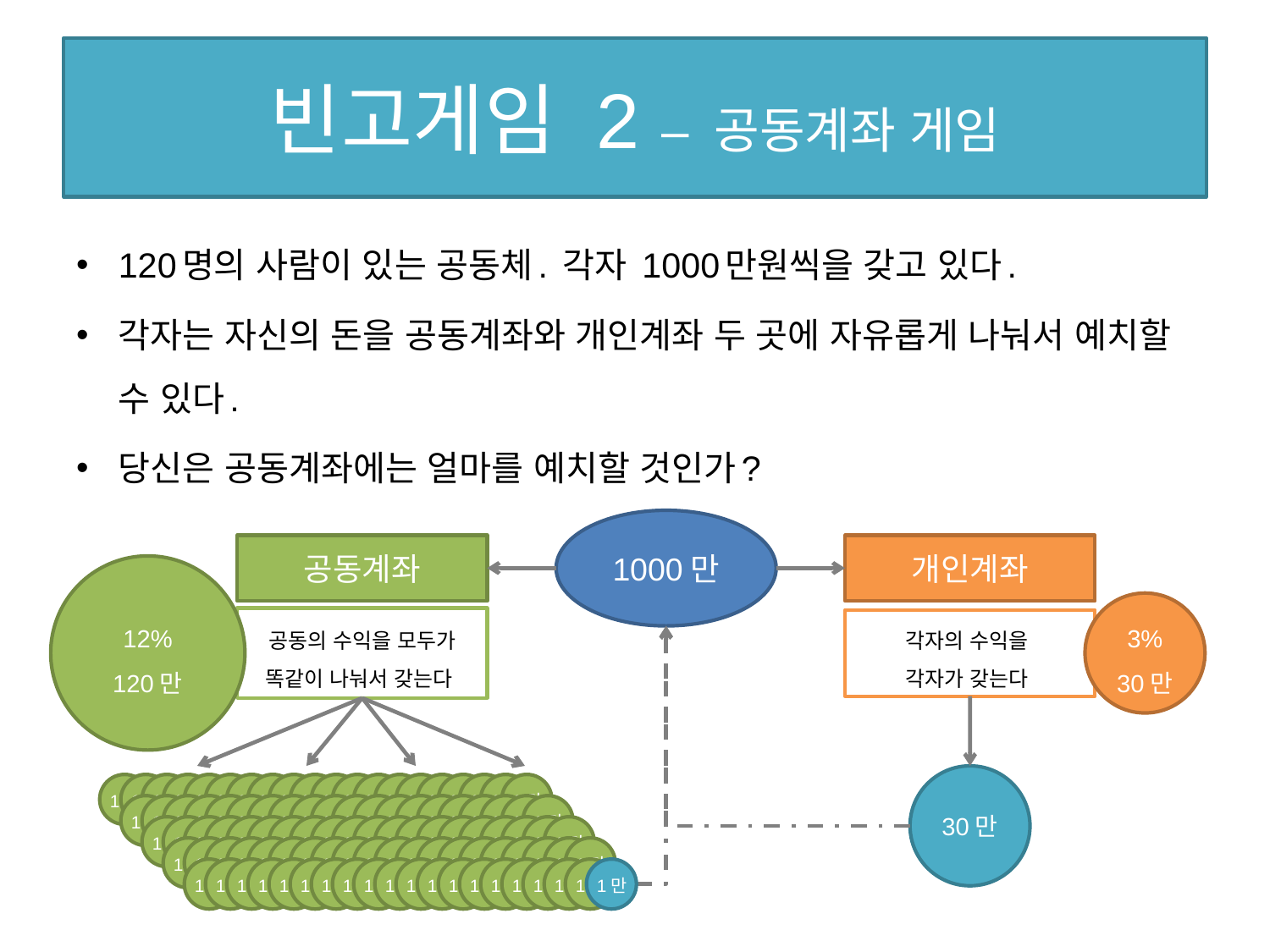

# 빈고게임 2 – 공동계좌 게임
120명의 사람이 있는 공동체. 각자 1000만원씩을 갖고 있다.
각자는 자신의 돈을 공동계좌와 개인계좌 두 곳에 자유롭게 나눠서 예치할 수 있다.
당신은 공동계좌에는 얼마를 예치할 것인가?
1000만
공동계좌
개인계좌
12%
120만
3%
30만
공동의 수익을 모두가 똑같이 나눠서 갖는다
각자의 수익을
각자가 갖는다
30만

1만

1만

1만

1만

1만

1만

1만

1만

1만

1만

1만

1만

1만

1만

1만

1만

1만

1만

1만

1만

1만

1만

1만

1만

1만

1만

1만

1만

1만

1만

1만

1만

1만

1만

1만

1만

1만

1만

1만

1만

1만

1만

1만

1만

1만

1만

1만

1만

1만

1만

1만

1만

1만

1만

1만

1만

1만

1만

1만

1만

1만

1만

1만

1만

1만

1만

1만

1만

1만

1만

1만

1만

1만

1만

1만

1만

1만

1만

1만

1만

1만

1만

1만

1만

1만

1만

1만

1만

1만

1만

1만

1만

1만

1만

1만

1만

1만

1만

1만

1만